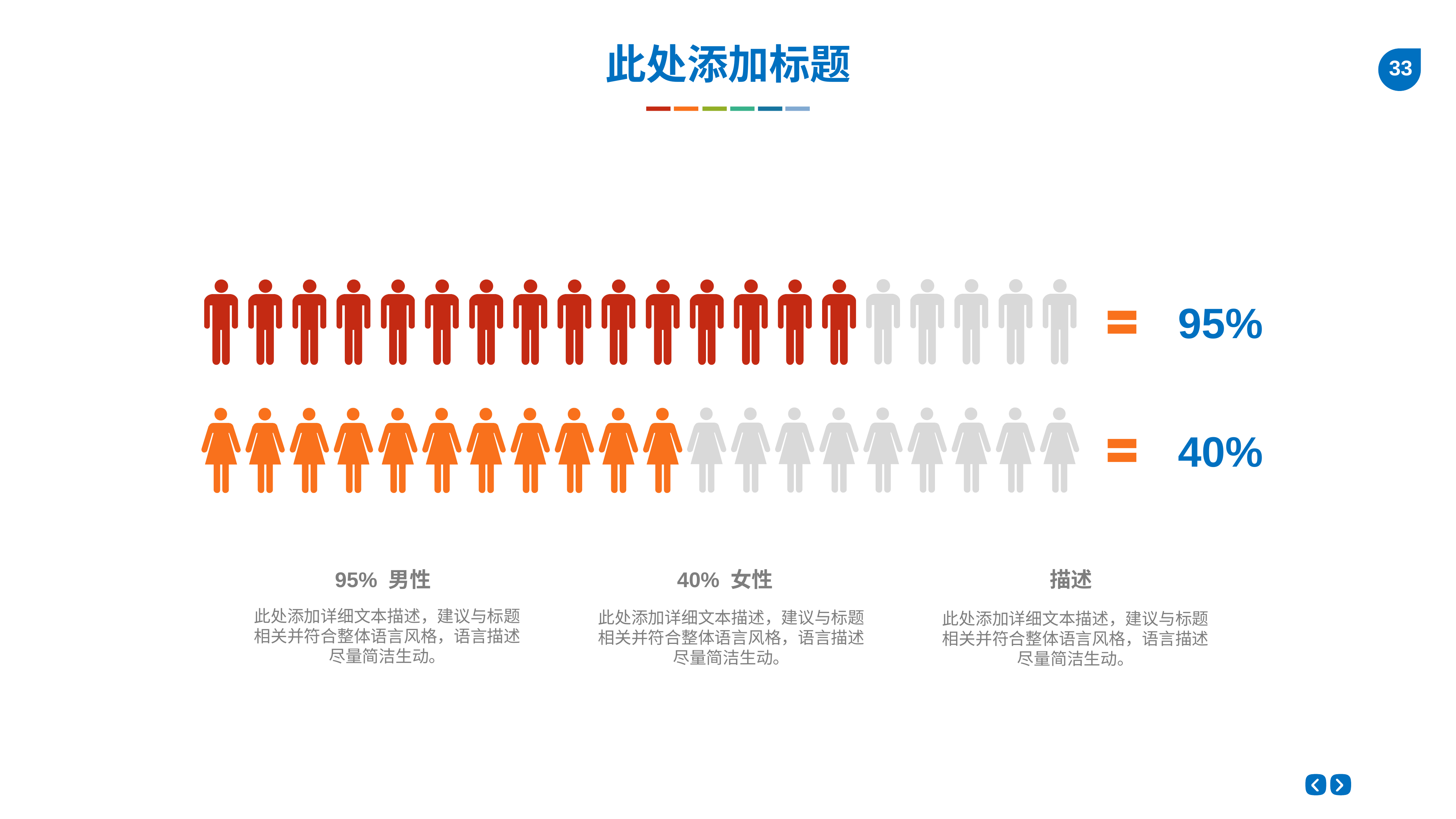

此处添加标题

95%

40%

描述
此处添加详细文本描述，建议与标题相关并符合整体语言风格，语言描述尽量简洁生动。
95% 男性
此处添加详细文本描述，建议与标题相关并符合整体语言风格，语言描述尽量简洁生动。
40% 女性
此处添加详细文本描述，建议与标题相关并符合整体语言风格，语言描述尽量简洁生动。